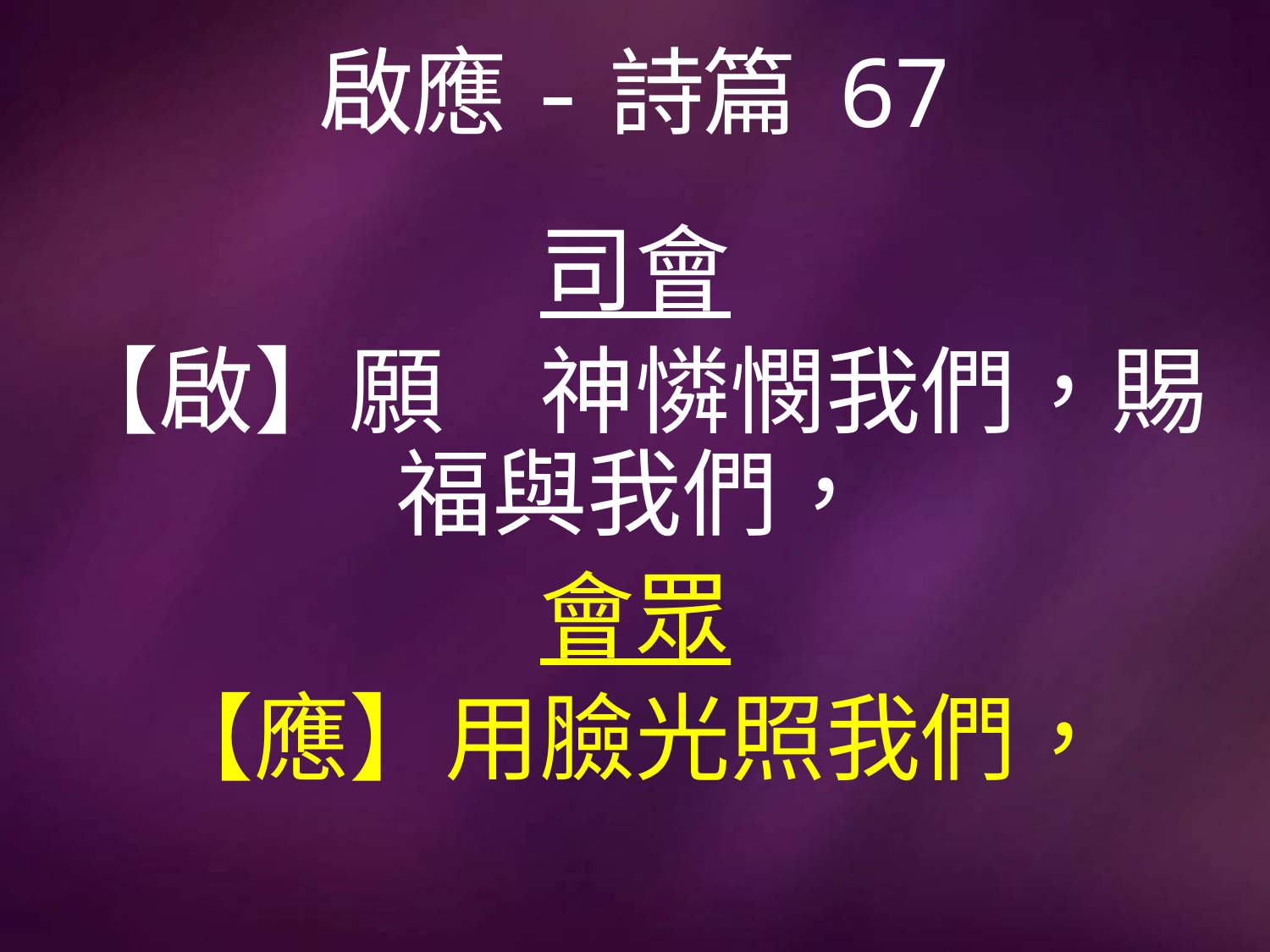

# 啟應-詩篇 67
司會
【啟】願　神憐憫我們，賜福與我們，
會眾
【應】用臉光照我們，